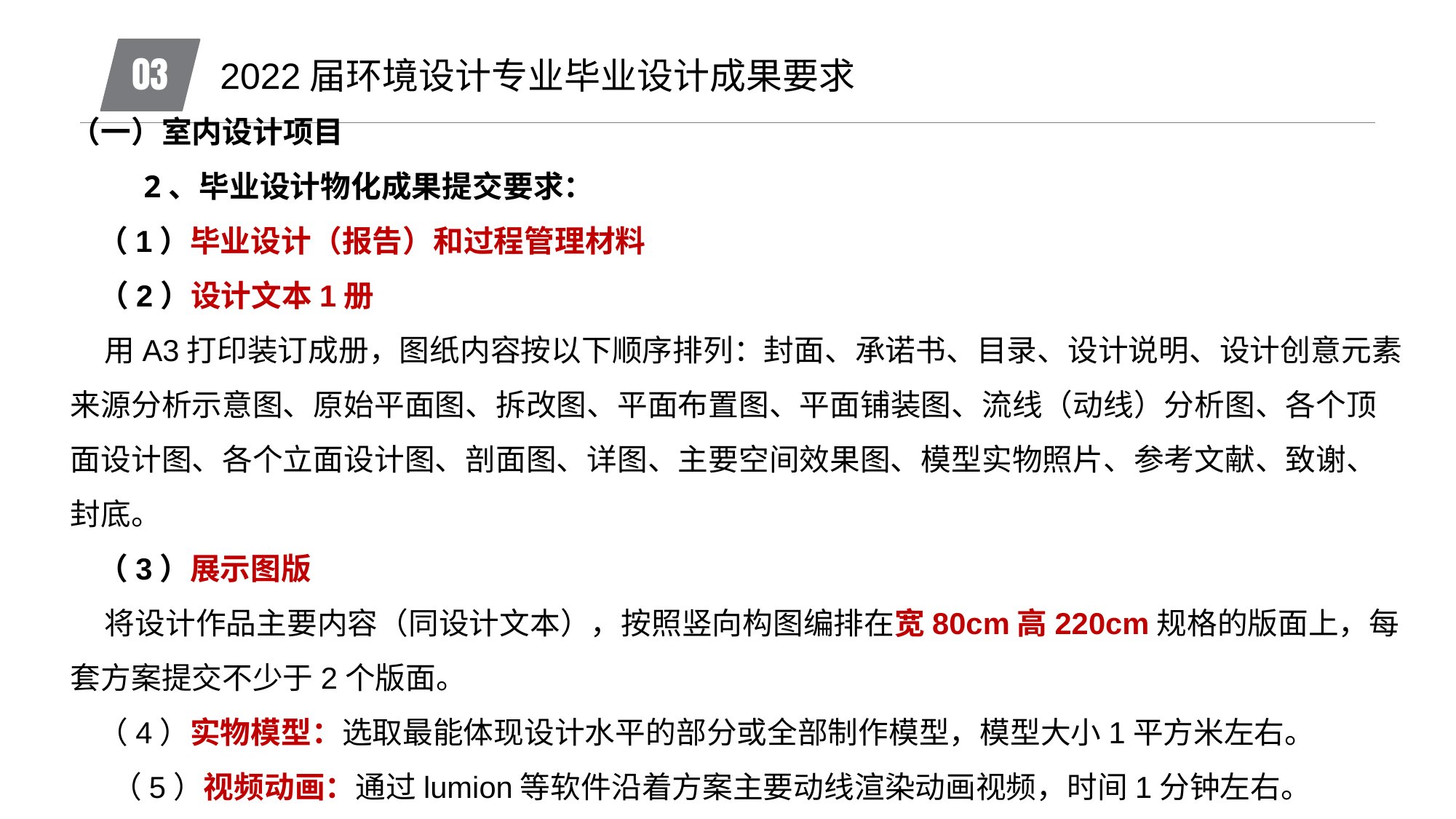

03
2022届环境设计专业毕业设计成果要求
（一）室内设计项目
    2、毕业设计物化成果提交要求：
   （1）毕业设计（报告）和过程管理材料
   （2）设计文本1册
    用A3打印装订成册，图纸内容按以下顺序排列：封面、承诺书、目录、设计说明、设计创意元素来源分析示意图、原始平面图、拆改图、平面布置图、平面铺装图、流线（动线）分析图、各个顶面设计图、各个立面设计图、剖面图、详图、主要空间效果图、模型实物照片、参考文献、致谢、封底。
   （3）展示图版
    将设计作品主要内容（同设计文本），按照竖向构图编排在宽80cm高220cm规格的版面上，每套方案提交不少于2个版面。
   （4）实物模型：选取最能体现设计水平的部分或全部制作模型，模型大小1平方米左右。
     （5）视频动画：通过lumion等软件沿着方案主要动线渲染动画视频，时间1分钟左右。